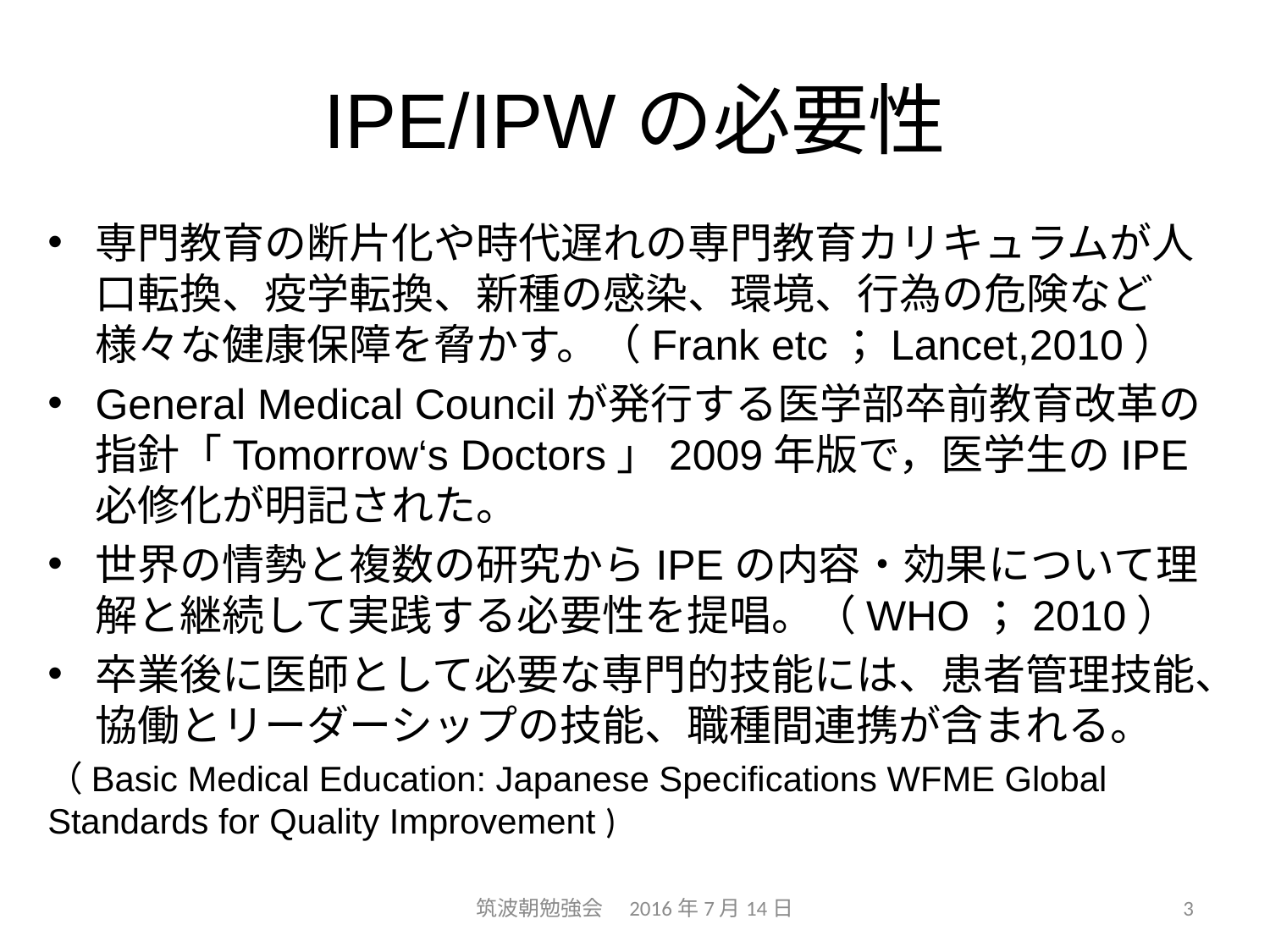

# IPE/IPWの必要性
専門教育の断片化や時代遅れの専門教育カリキュラムが人口転換、疫学転換、新種の感染、環境、行為の危険など様々な健康保障を脅かす。（Frank etc；Lancet,2010）
General Medical Councilが発行する医学部卒前教育改革の指針「Tomorrow‘s Doctors」2009年版で，医学生のIPE必修化が明記された。
世界の情勢と複数の研究からIPEの内容・効果について理解と継続して実践する必要性を提唱。（WHO；2010）
卒業後に医師として必要な専門的技能には、患者管理技能、協働とリーダーシップの技能、職種間連携が含まれる。
（Basic Medical Education: Japanese Specifications WFME Global Standards for Quality Improvement )

筑波朝勉強会　2016年7月14日
3